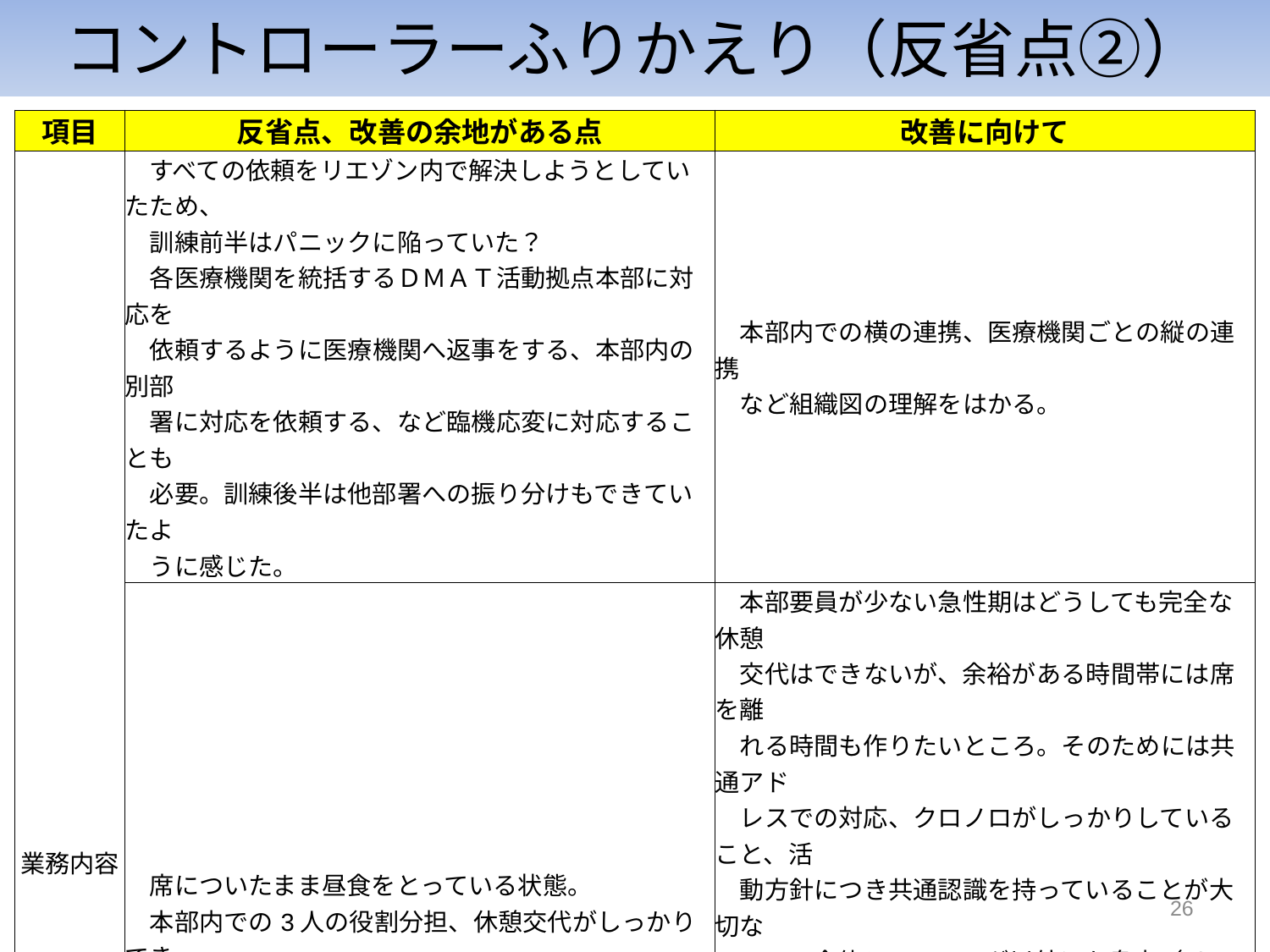

コントローラーふりかえり（反省点②）
| 項目 | 反省点、改善の余地がある点 | 改善に向けて |
| --- | --- | --- |
| 業務内容 | すべての依頼をリエゾン内で解決しようとしていたため、 　訓練前半はパニックに陥っていた？ 　各医療機関を統括するＤＭＡＴ活動拠点本部に対応を 　依頼するように医療機関へ返事をする、本部内の別部 　署に対応を依頼する、など臨機応変に対応することも 　必要。訓練後半は他部署への振り分けもできていたよ 　うに感じた。 | 本部内での横の連携、医療機関ごとの縦の連携 　など組織図の理解をはかる。 |
|  | 席についたまま昼食をとっている状態。 　本部内での3人の役割分担、休憩交代がしっかりでき 　なかった？ | 本部要員が少ない急性期はどうしても完全な休憩　 　交代はできないが、余裕がある時間帯には席を離 　れる時間も作りたいところ。そのためには共通アド 　レスでの対応、クロノロがしっかりしていること、活 　動方針につき共通認識を持っていることが大切な 　ので、全体ミーティング以外にも島内（リエゾン内） 　での簡単なミーティングの時間も設定するのがよ 　いか。 　【役割分担について】 　リーダー、メールチェック、EMIS等々の役割分担表 　を活動開始一番に作成するのもよいのでは？ |
|  | ほとんどのシナリオへの初期対応ができている半面、 　シナリオをこなす訓練となってしまい、最後までフォロー 　アップできていないものもある。 | 訓練としては、コントローラー側の配慮が足りな 　かった点でもあるが、実災害の急性期はもっと多く 　の事柄が混乱の中で課題としてあがってくる。 　定期的に誰かが全体のクロノロを見に行く。 　ミーティングで全体の状況、経過を確認する。 |
26